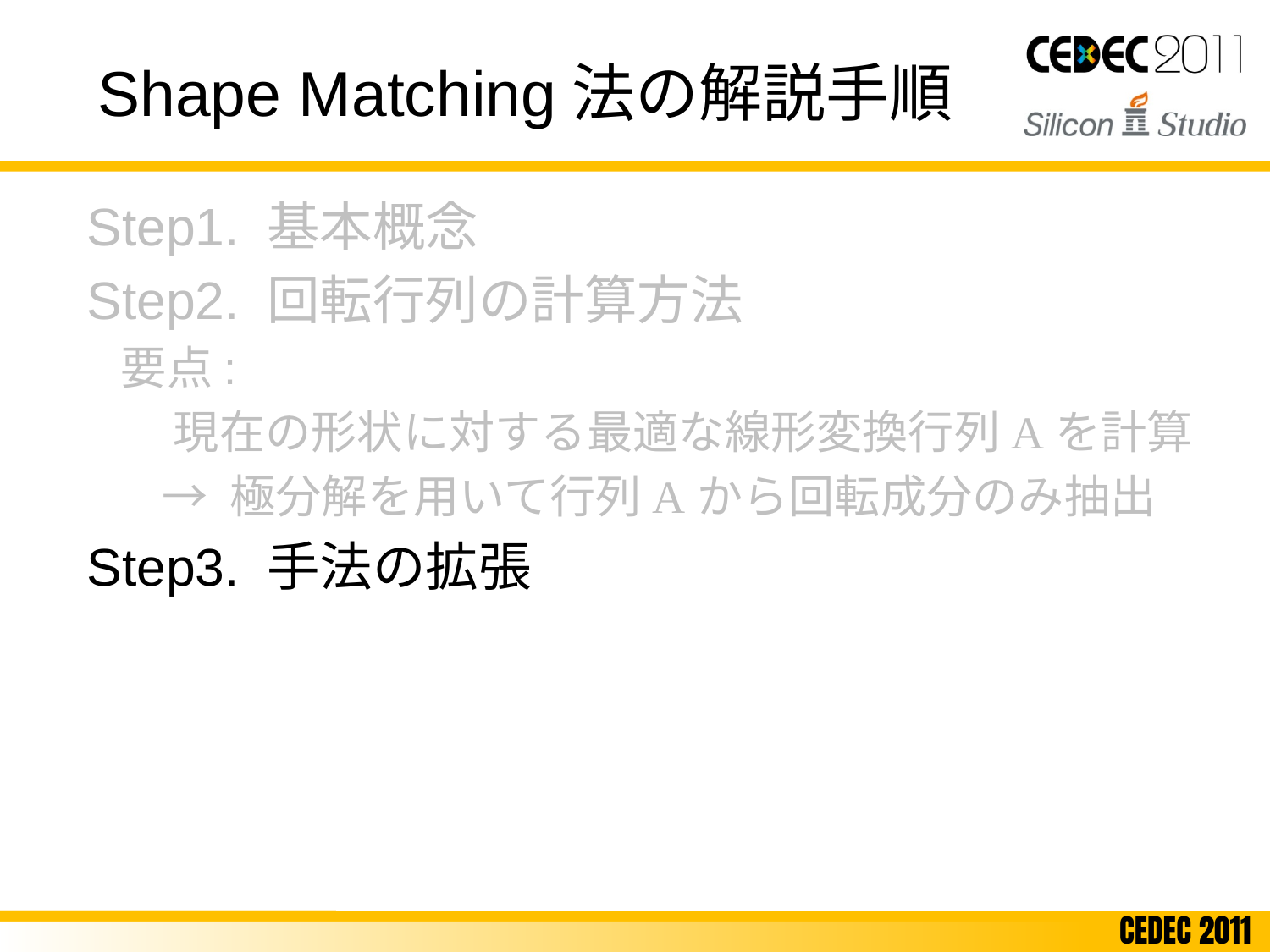

# Shape Matching法の解説手順
  Step1. 基本概念
  Step2. 回転行列の計算方法
要点:
    現在の形状に対する最適な線形変換行列Aを計算
    → 極分解を用いて行列Aから回転成分のみ抽出
  Step3. 手法の拡張